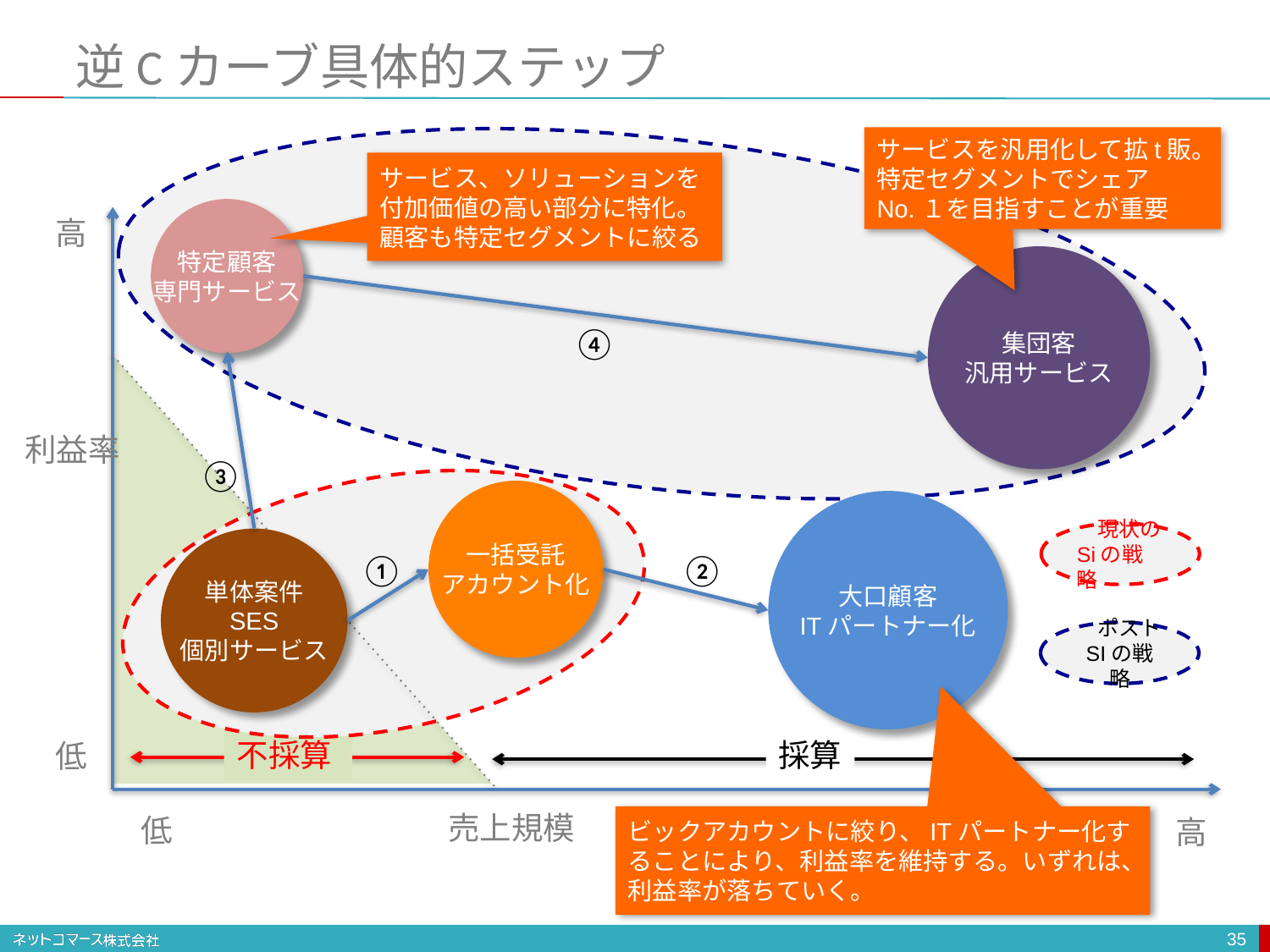

逆Cカーブ具体的ステップ
サービスを汎用化して拡t販。特定セグメントでシェア
No.１を目指すことが重要

サービス、ソリューションを付加価値の高い部分に特化。顧客も特定セグメントに絞る
特定顧客
専門サービス
高
集団客
汎用サービス
④

利益率
③

一括受託
アカウント化
大口顧客
ITパートナー化
　現状のSiの戦略
単体案件
SES
個別サービス
②
①
　ポストSIの戦略
不採算
採算
低
売上規模
低
ビックアカウントに絞り、ITパートナー化することにより、利益率を維持する。いずれは、利益率が落ちていく。
高
35